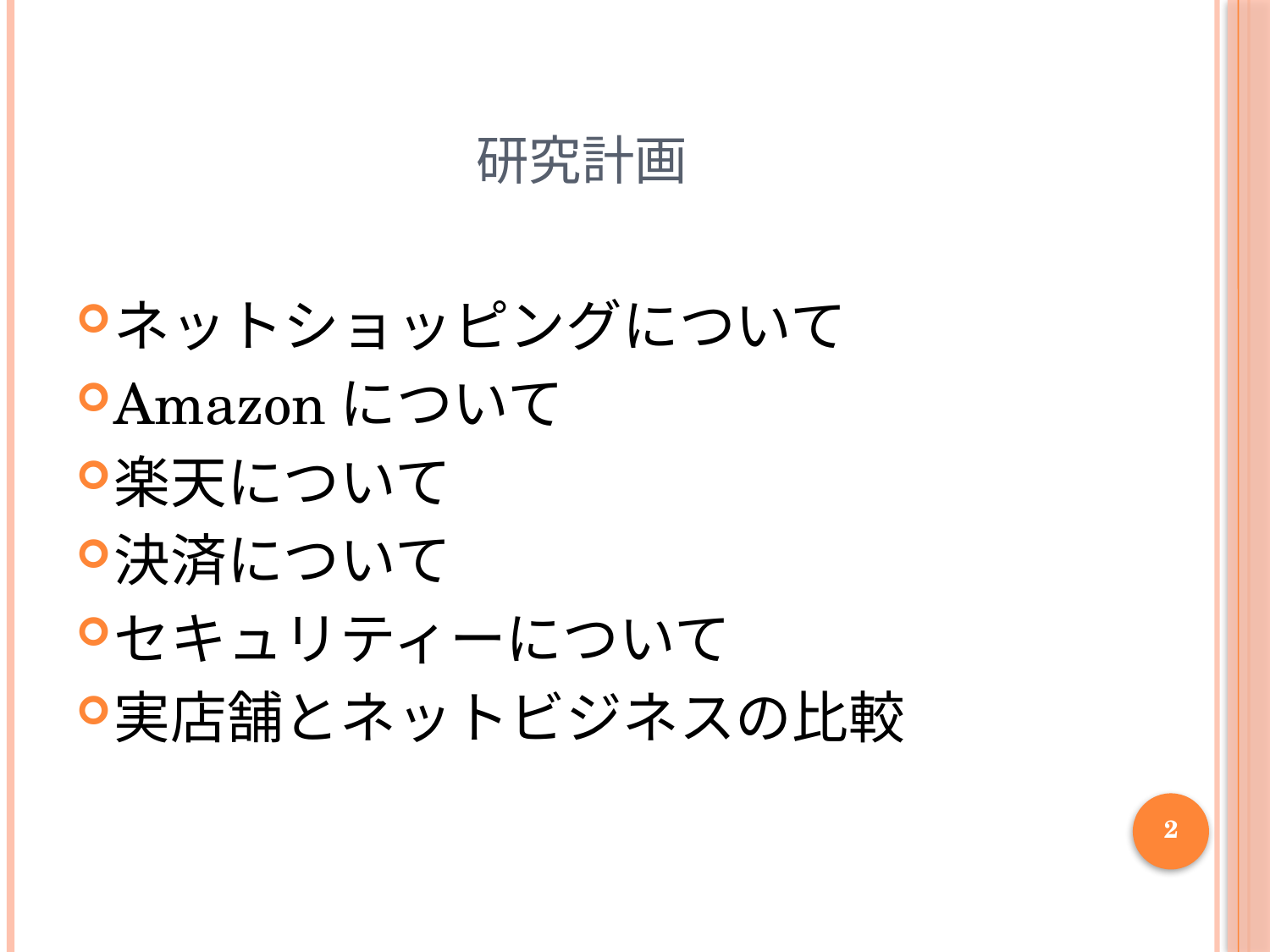

# 研究計画

ネットショッピングについて
Amazonについて
楽天について
決済について
セキュリティーについて
実店舗とネットビジネスの比較

2